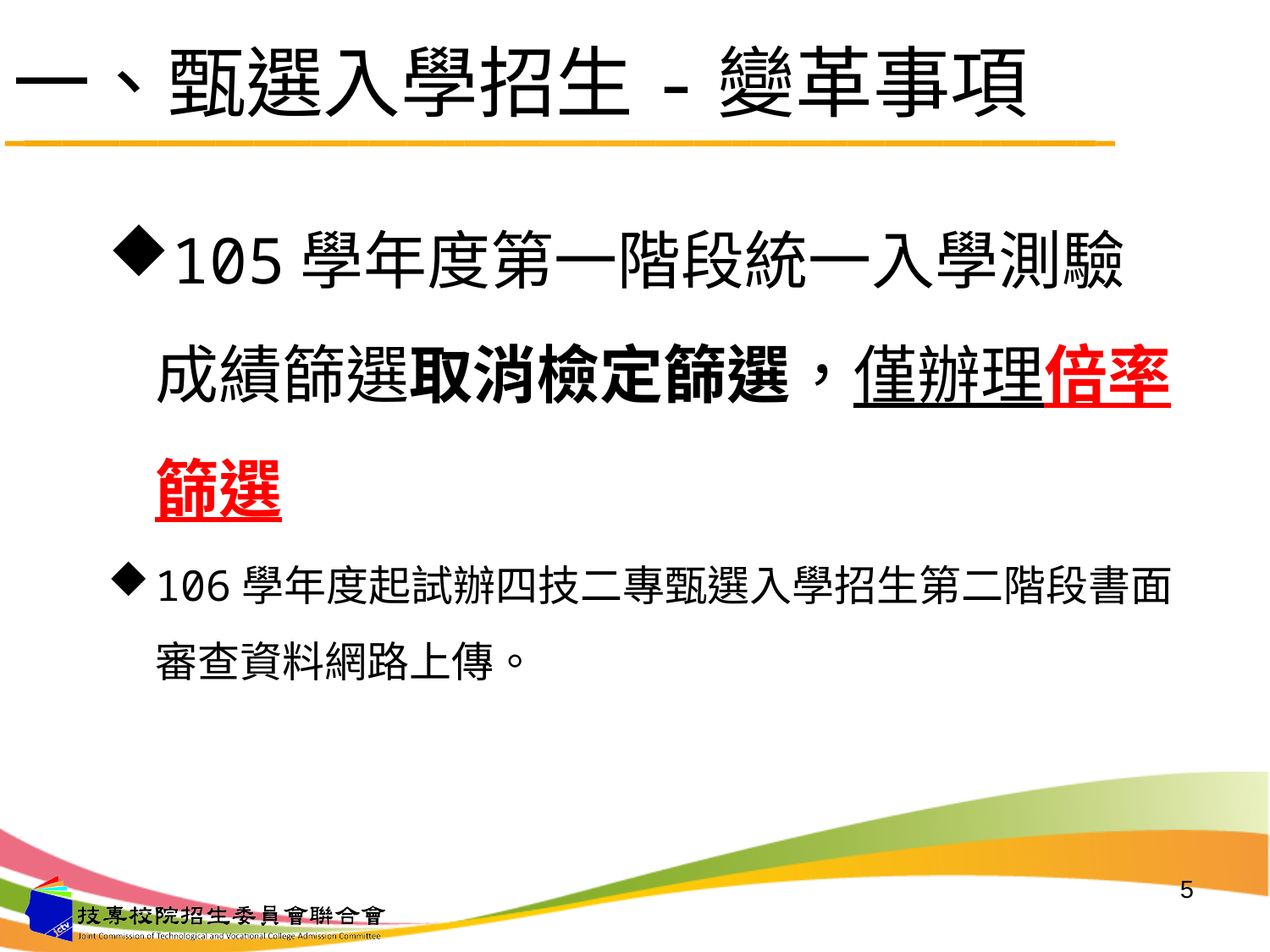

# 一、甄選入學招生-變革事項
105學年度第一階段統一入學測驗成績篩選取消檢定篩選，僅辦理倍率篩選
106學年度起試辦四技二專甄選入學招生第二階段書面審查資料網路上傳。
5